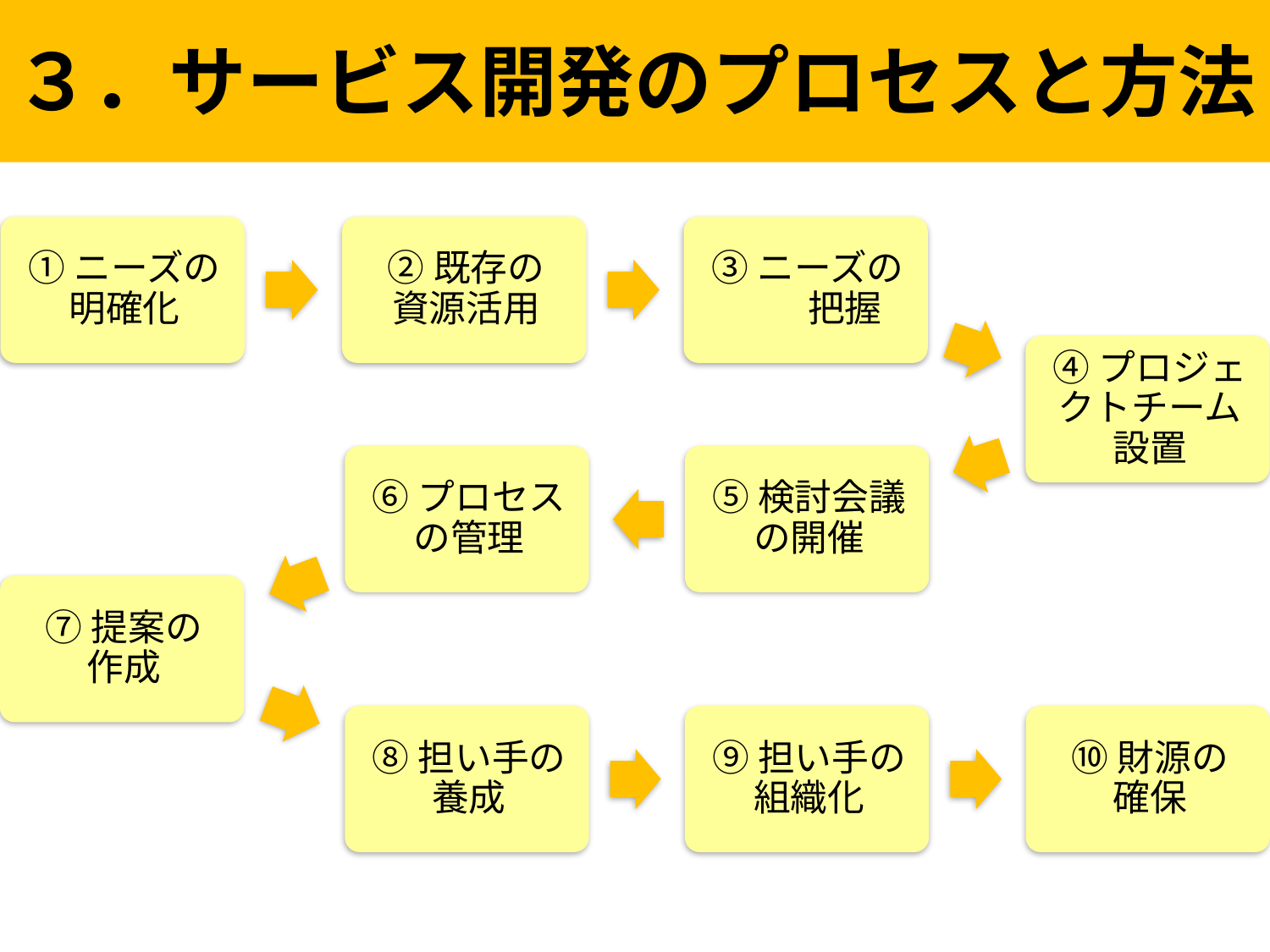

３．サービス開発のプロセスと方法
①ニーズの
明確化

②既存の
資源活用

③ニーズの　　把握

④プロジェクトチーム設置

⑤検討会議の開催

⑥プロセスの管理

⑦提案の
作成

⑧担い手の
養成

⑨担い手の
組織化

⑩財源の
確保